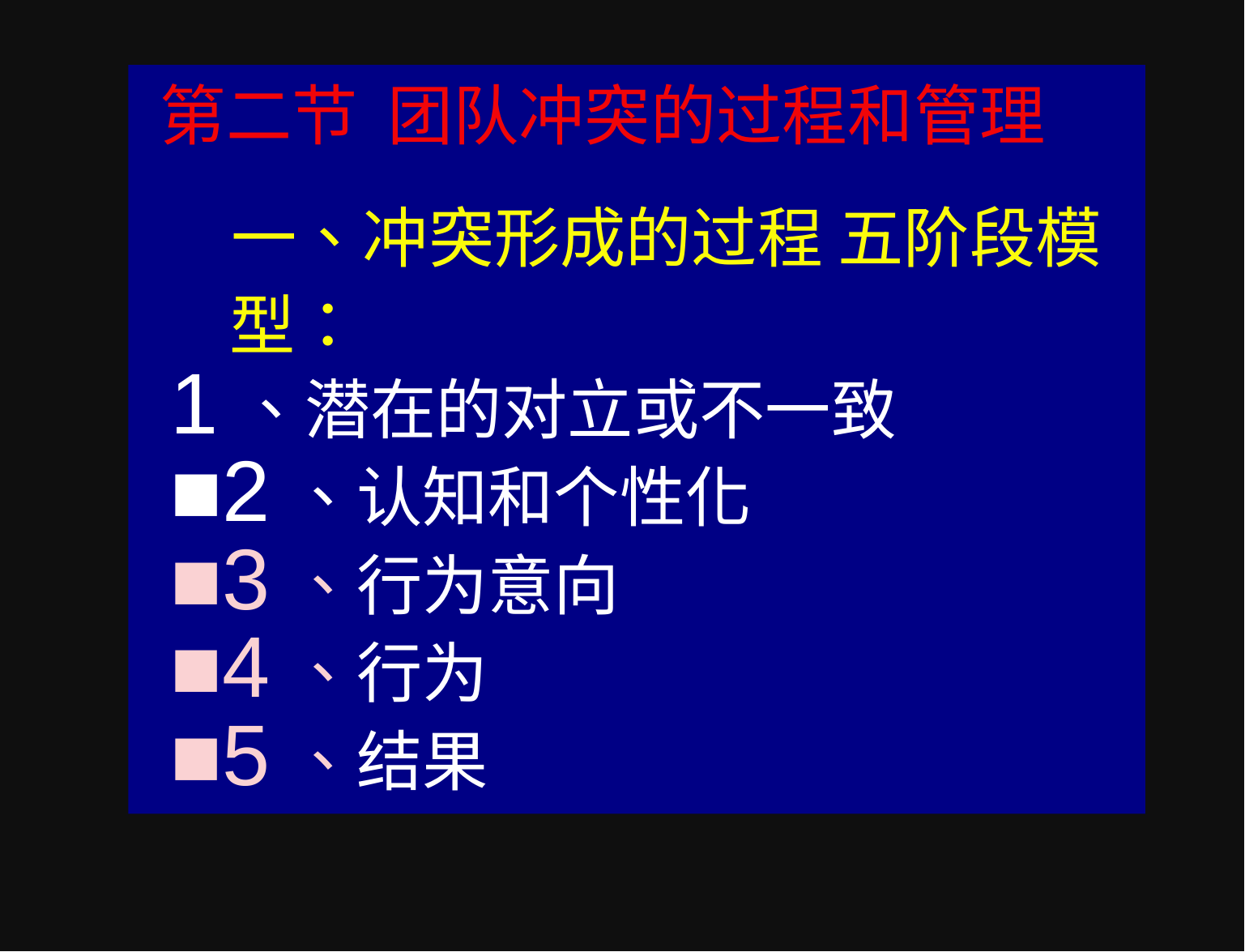

第二节  团队冲突的过程和管理
一、冲突形成的过程 五阶段模型：
1、潜在的对立或不一致
■2、认知和个性化
■3、行为意向
■4、行为
■5、结果